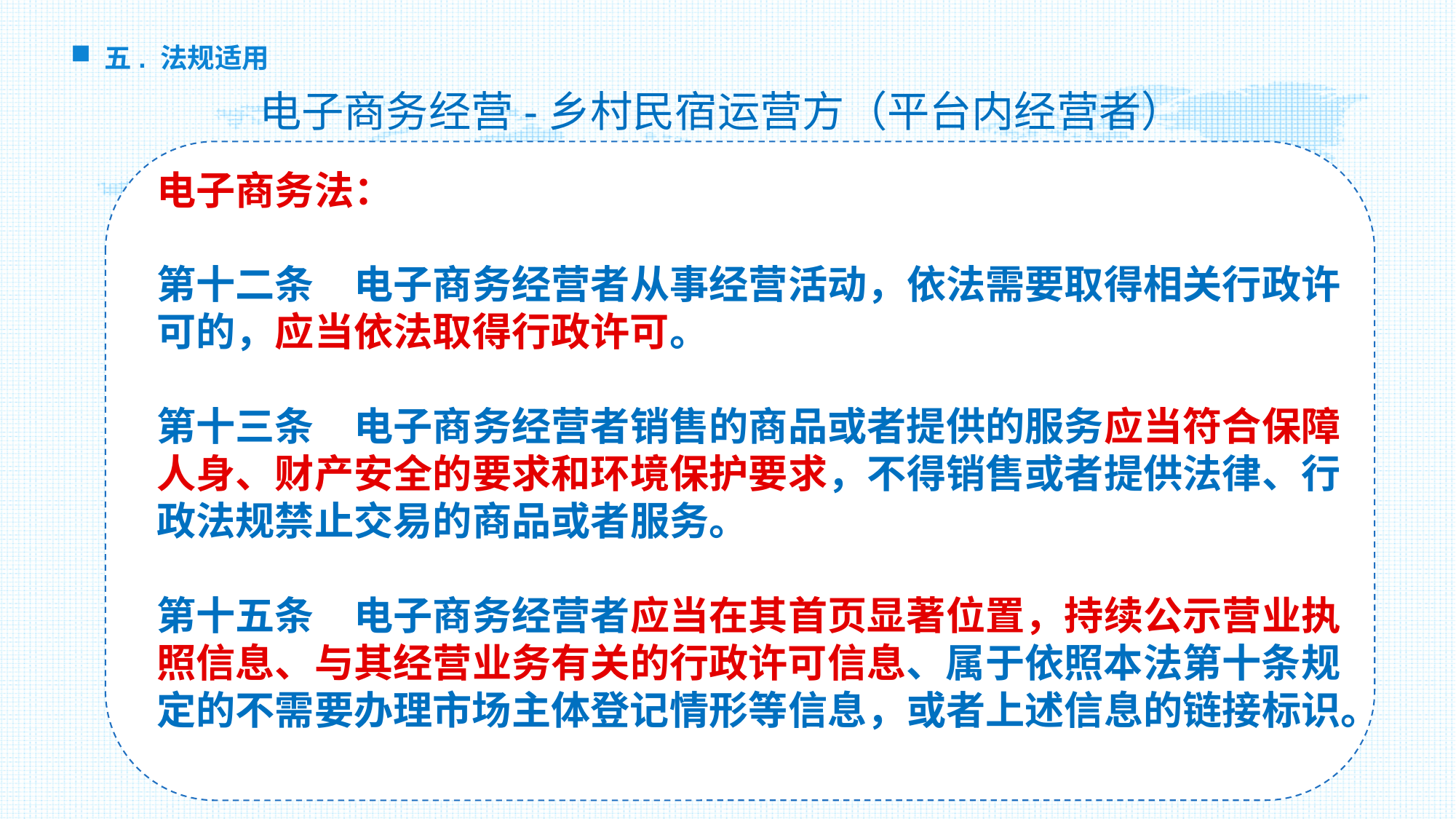

五. 法规适用
电子商务经营-乡村民宿运营方（平台内经营者）

电子商务法：

第十二条　电子商务经营者从事经营活动，依法需要取得相关行政许可的，应当依法取得行政许可。

第十三条　电子商务经营者销售的商品或者提供的服务应当符合保障人身、财产安全的要求和环境保护要求，不得销售或者提供法律、行政法规禁止交易的商品或者服务。

第十五条　电子商务经营者应当在其首页显著位置，持续公示营业执照信息、与其经营业务有关的行政许可信息、属于依照本法第十条规定的不需要办理市场主体登记情形等信息，或者上述信息的链接标识。